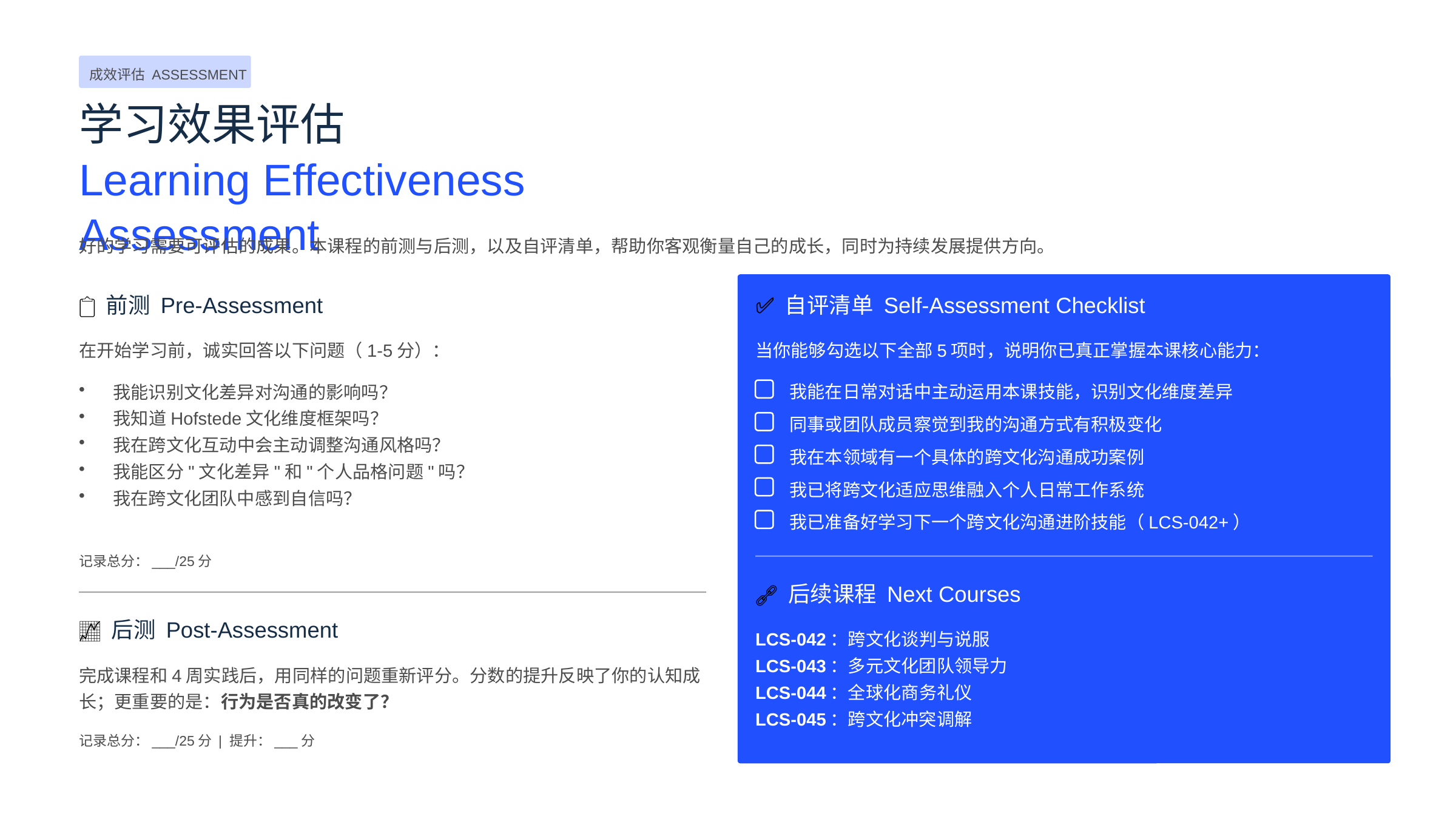

成效评估 ASSESSMENT
学习效果评估
Learning Effectiveness Assessment
好的学习需要可评估的成果。本课程的前测与后测，以及自评清单，帮助你客观衡量自己的成长，同时为持续发展提供方向。

📋 前测 Pre-Assessment
✅ 自评清单 Self-Assessment Checklist
在开始学习前，诚实回答以下问题（1-5分）：
当你能够勾选以下全部5项时，说明你已真正掌握本课核心能力：
我能识别文化差异对沟通的影响吗？
我知道Hofstede文化维度框架吗？
我在跨文化互动中会主动调整沟通风格吗？
我能区分"文化差异"和"个人品格问题"吗？
我在跨文化团队中感到自信吗？
我能在日常对话中主动运用本课技能，识别文化维度差异

同事或团队成员察觉到我的沟通方式有积极变化

我在本领域有一个具体的跨文化沟通成功案例

我已将跨文化适应思维融入个人日常工作系统

我已准备好学习下一个跨文化沟通进阶技能（LCS-042+）

记录总分：___/25分

🔗 后续课程 Next Courses

📈 后测 Post-Assessment
LCS-042：跨文化谈判与说服
LCS-043：多元文化团队领导力
LCS-044：全球化商务礼仪
LCS-045：跨文化冲突调解
完成课程和4周实践后，用同样的问题重新评分。分数的提升反映了你的认知成长；更重要的是：行为是否真的改变了？
记录总分：___/25分 | 提升：___分